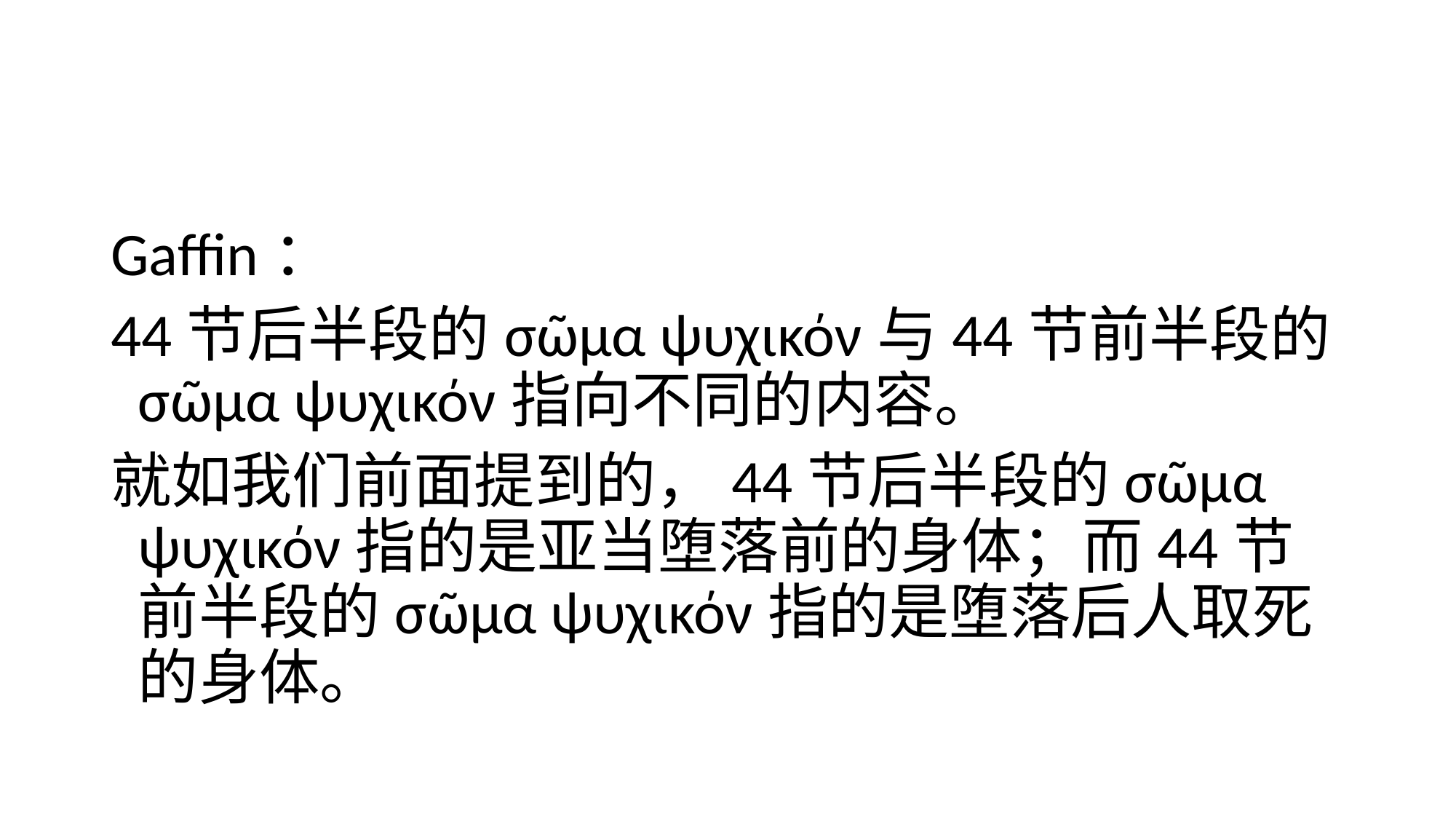

#
Gaffin：
44节后半段的σῶμα ψυχικόν与44节前半段的σῶμα ψυχικόν指向不同的内容。
就如我们前面提到的，44节后半段的σῶμα ψυχικόν指的是亚当堕落前的身体；而44节前半段的σῶμα ψυχικόν指的是堕落后人取死的身体。